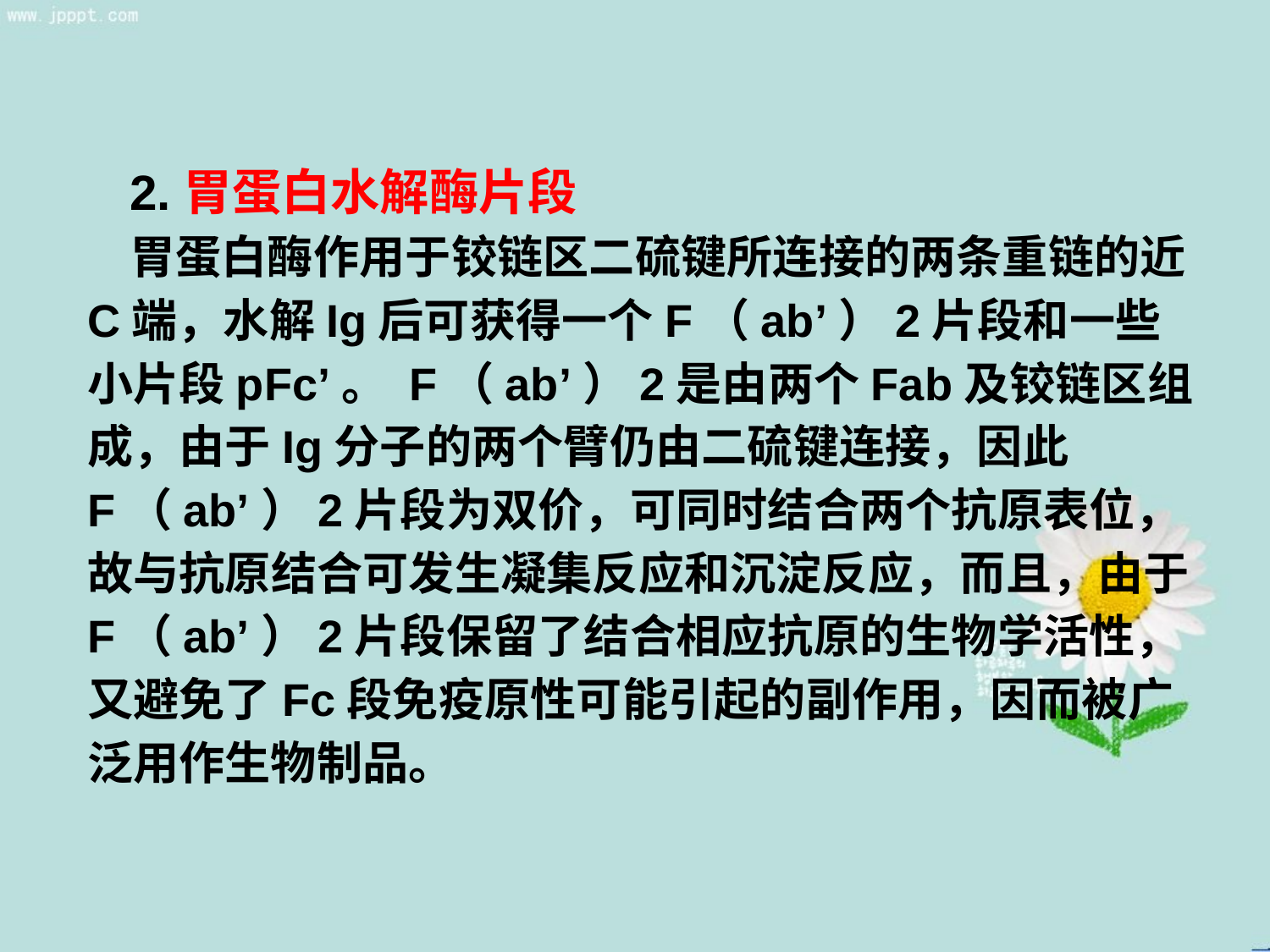

2.胃蛋白水解酶片段
胃蛋白酶作用于铰链区二硫键所连接的两条重链的近C端，水解Ig后可获得一个F（ab’）2片段和一些小片段pFc’。 F（ab’）2是由两个Fab及铰链区组成，由于Ig分子的两个臂仍由二硫键连接，因此F（ab’）2片段为双价，可同时结合两个抗原表位，故与抗原结合可发生凝集反应和沉淀反应，而且，由于F（ab’）2片段保留了结合相应抗原的生物学活性，又避免了Fc段免疫原性可能引起的副作用，因而被广泛用作生物制品。